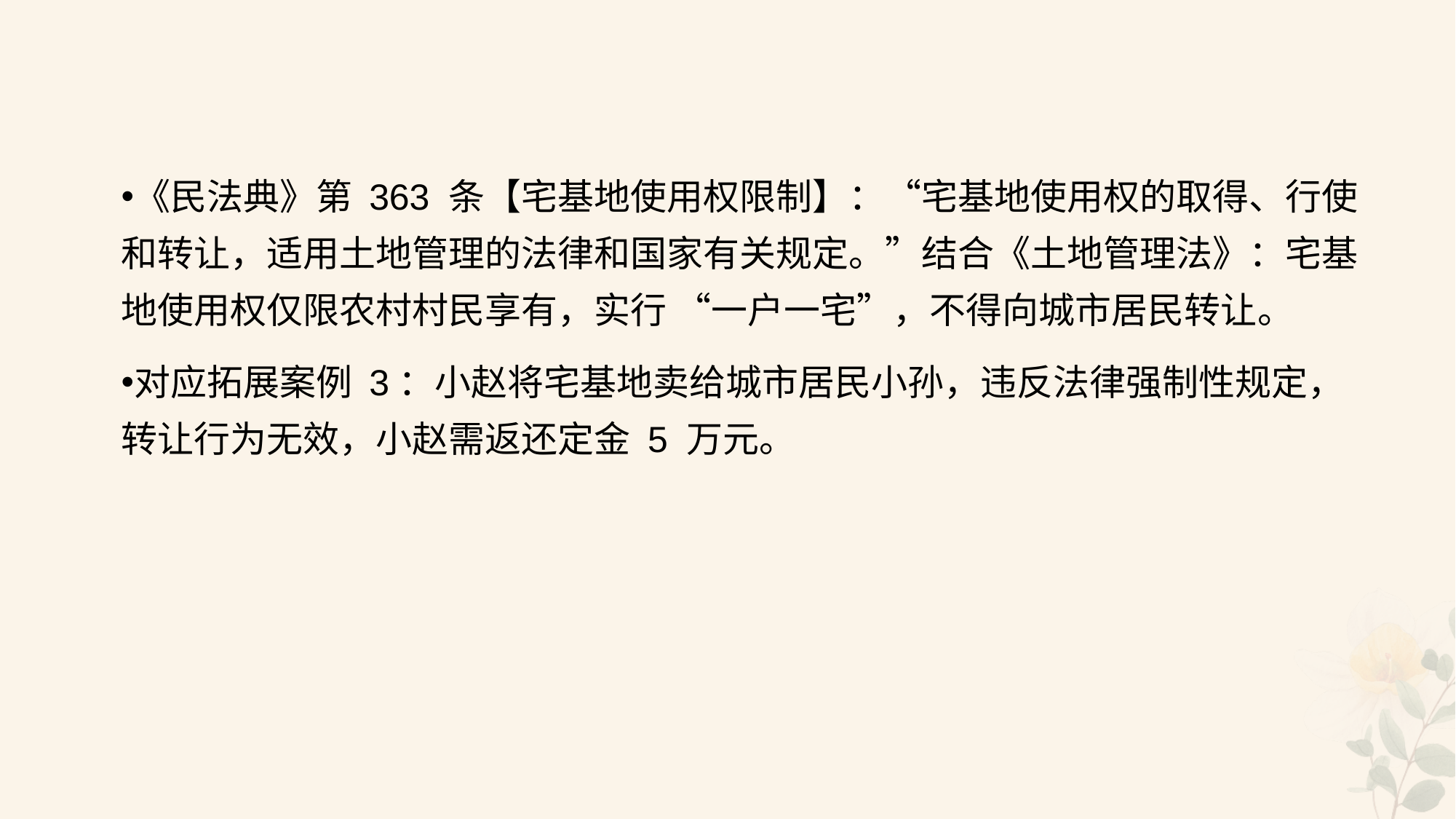

#
《民法典》第 363 条【宅基地使用权限制】：“宅基地使用权的取得、行使和转让，适用土地管理的法律和国家有关规定。”结合《土地管理法》：宅基地使用权仅限农村村民享有，实行 “一户一宅”，不得向城市居民转让。
对应拓展案例 3：小赵将宅基地卖给城市居民小孙，违反法律强制性规定，转让行为无效，小赵需返还定金 5 万元。